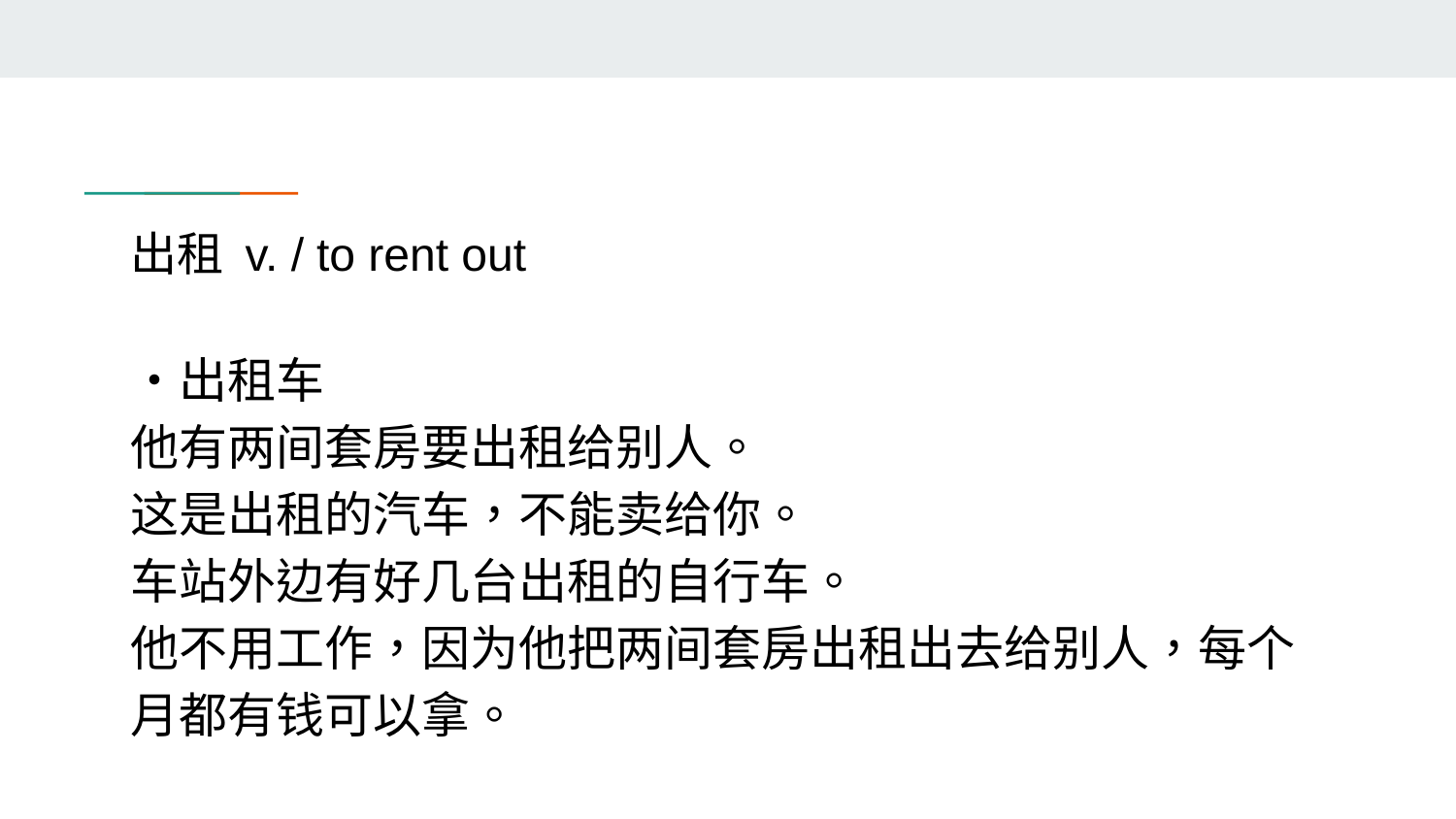

# 出租 v. / to rent out
・出租车
他有两间套房要出租给别人。
这是出租的汽车，不能卖给你。
车站外边有好几台出租的自行车。
他不用工作，因为他把两间套房出租出去给别人，每个月都有钱可以拿。